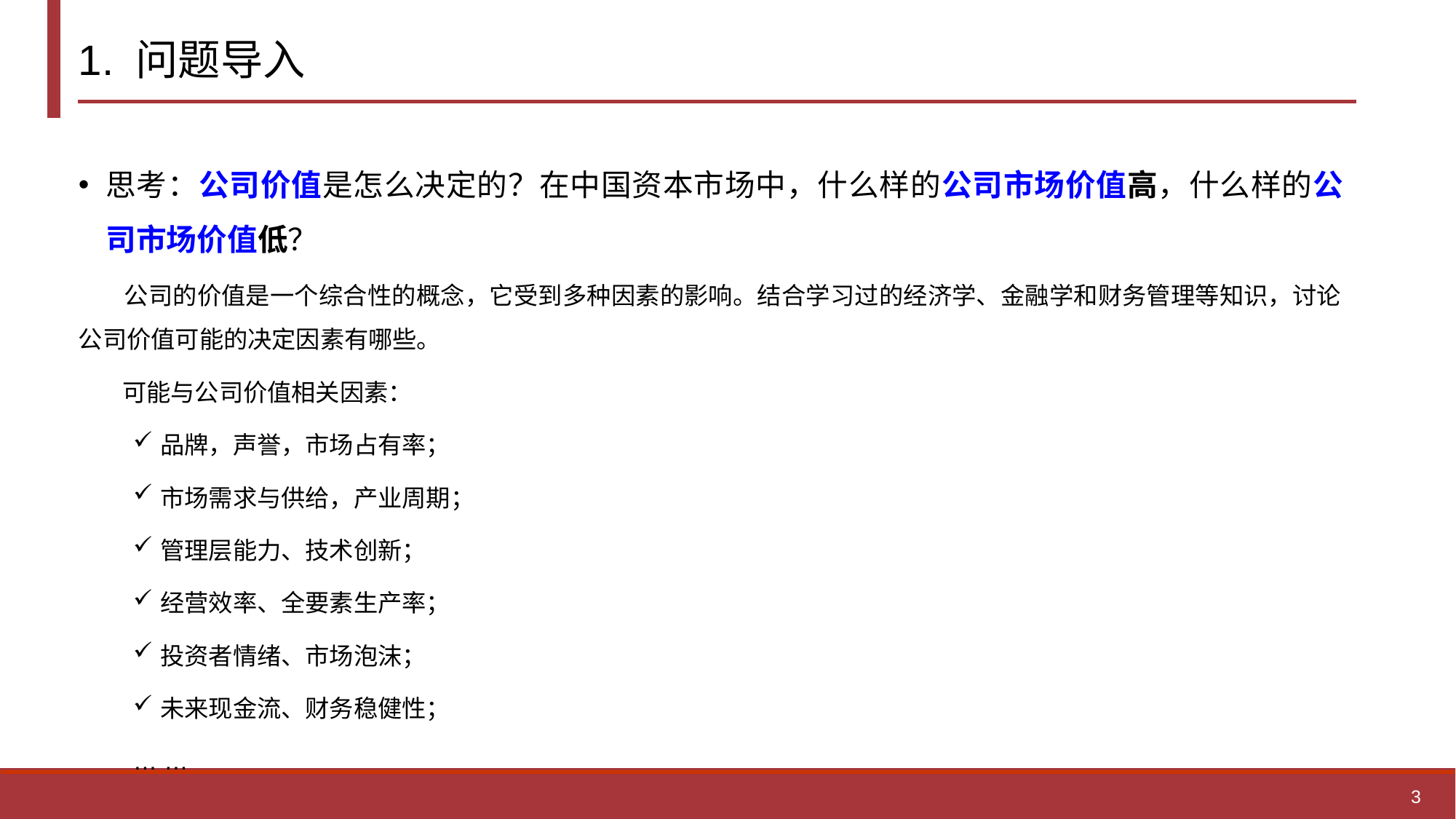

# 1. 问题导入
思考：公司价值是怎么决定的？在中国资本市场中，什么样的公司市场价值高，什么样的公司市场价值低？
       公司的价值是一个综合性的概念，它受到多种因素的影响。结合学习过的经济学、金融学和财务管理等知识，讨论公司价值可能的决定因素有哪些。
       可能与公司价值相关因素：
品牌，声誉，市场占有率；
市场需求与供给，产业周期；
管理层能力、技术创新；
经营效率、全要素生产率；
投资者情绪、市场泡沫；
未来现金流、财务稳健性；
… …
3